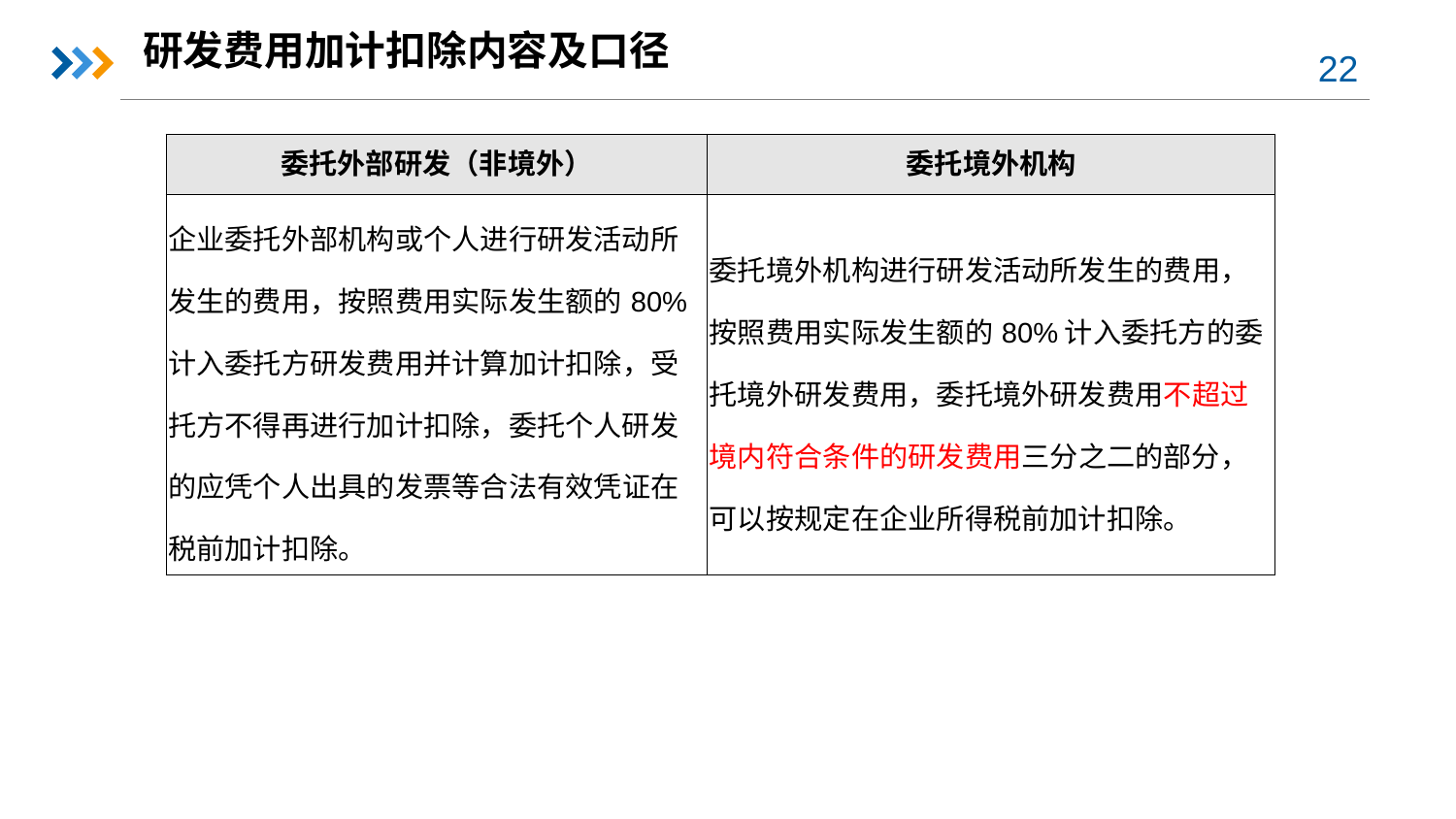

研发费用加计扣除内容及口径
| 委托外部研发（非境外） | 委托境外机构 |
| --- | --- |
| 企业委托外部机构或个人进行研发活动所发生的费用，按照费用实际发生额的80%计入委托方研发费用并计算加计扣除，受托方不得再进行加计扣除，委托个人研发的应凭个人出具的发票等合法有效凭证在税前加计扣除。 | 委托境外机构进行研发活动所发生的费用，按照费用实际发生额的80%计入委托方的委托境外研发费用，委托境外研发费用不超过境内符合条件的研发费用三分之二的部分，可以按规定在企业所得税前加计扣除。 |